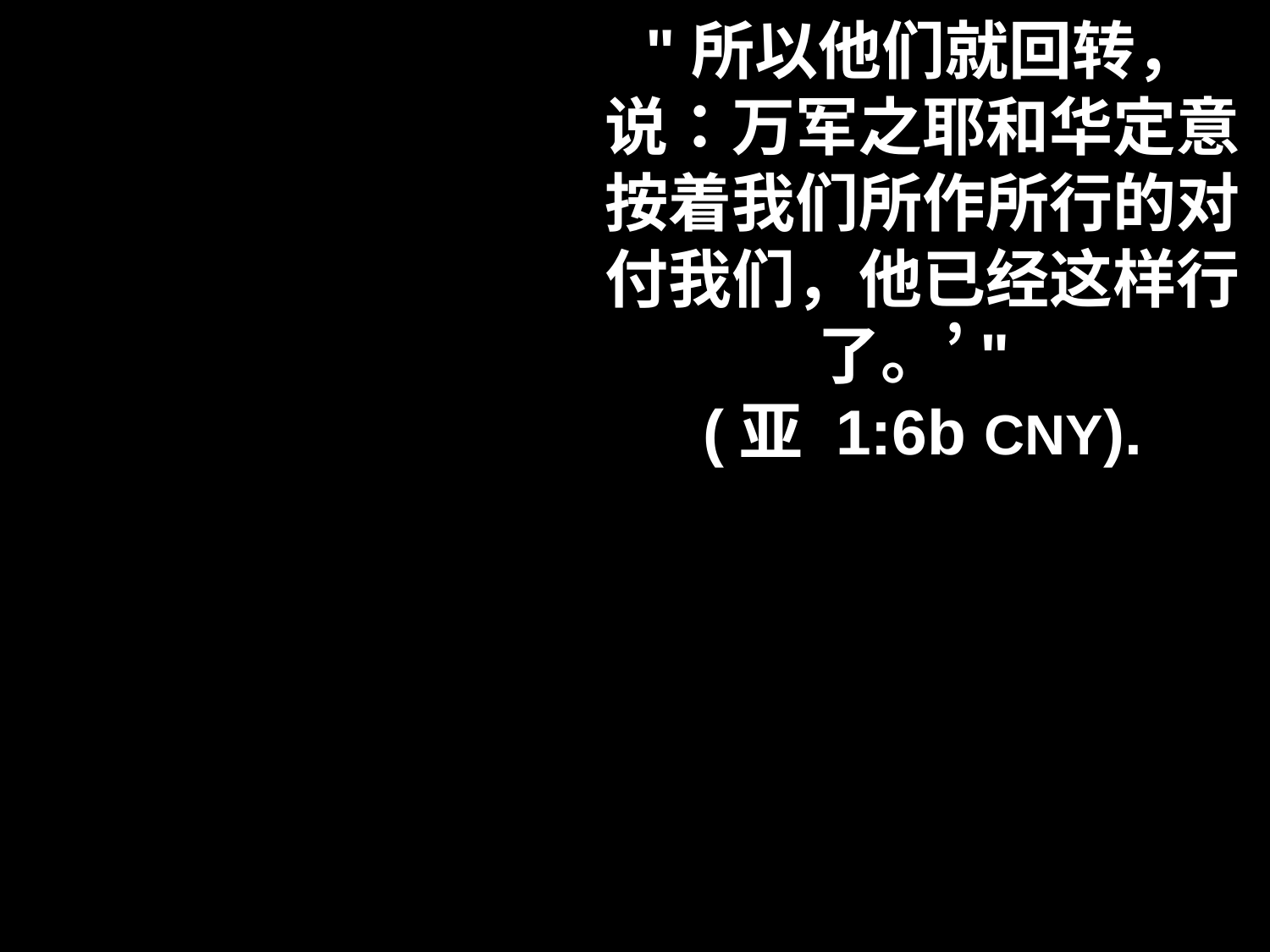

# "所以他们就回转，说：万军之耶和华定意按着我们所作所行的对付我们，他已经这样行了。’" (亚 1:6b CNY).